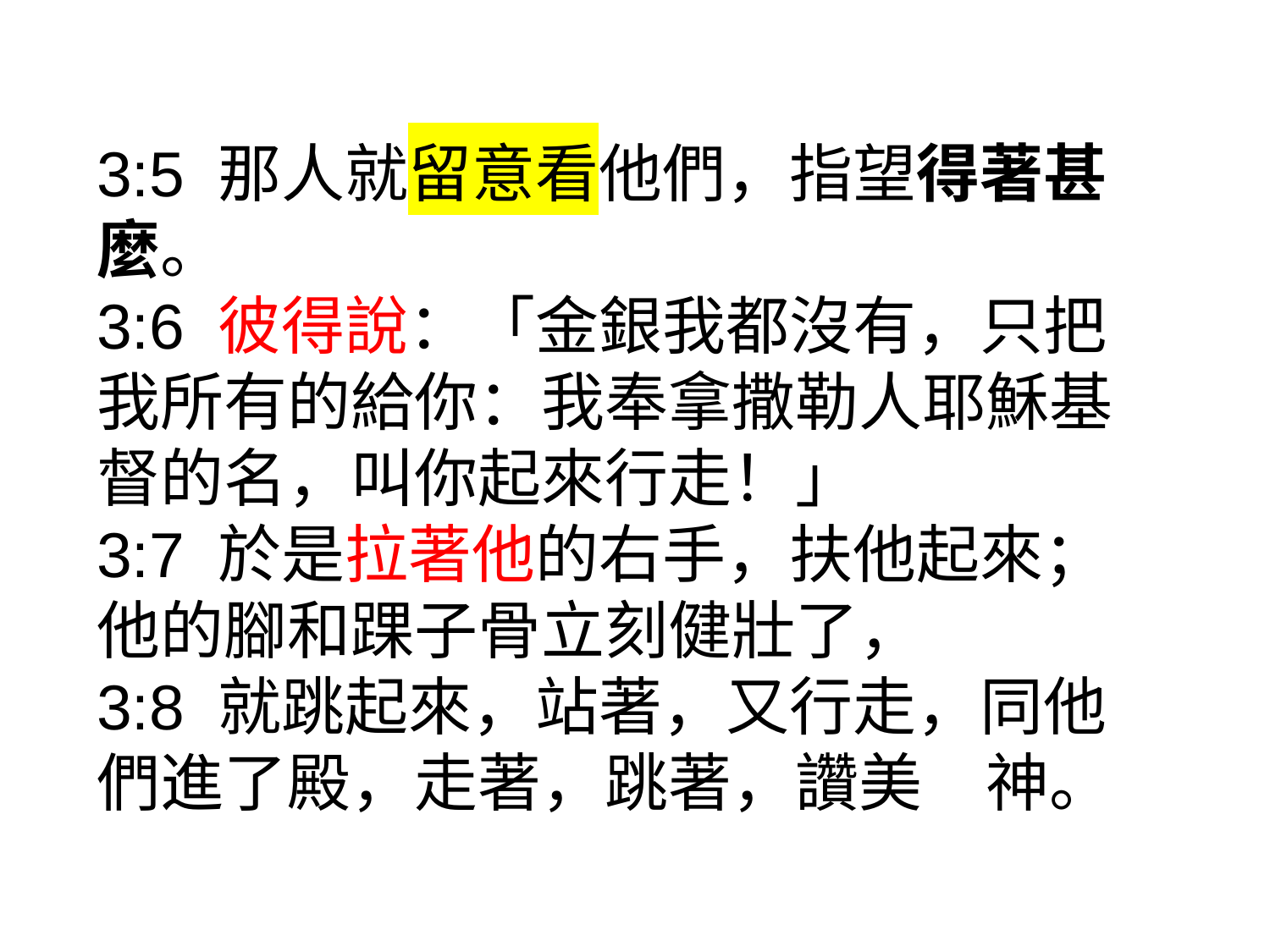

3:5 那人就留意看他們，指望得著甚麼。
3:6 彼得說：「金銀我都沒有，只把我所有的給你：我奉拿撒勒人耶穌基督的名，叫你起來行走！」
3:7 於是拉著他的右手，扶他起來；他的腳和踝子骨立刻健壯了，
3:8 就跳起來，站著，又行走，同他們進了殿，走著，跳著，讚美　神。